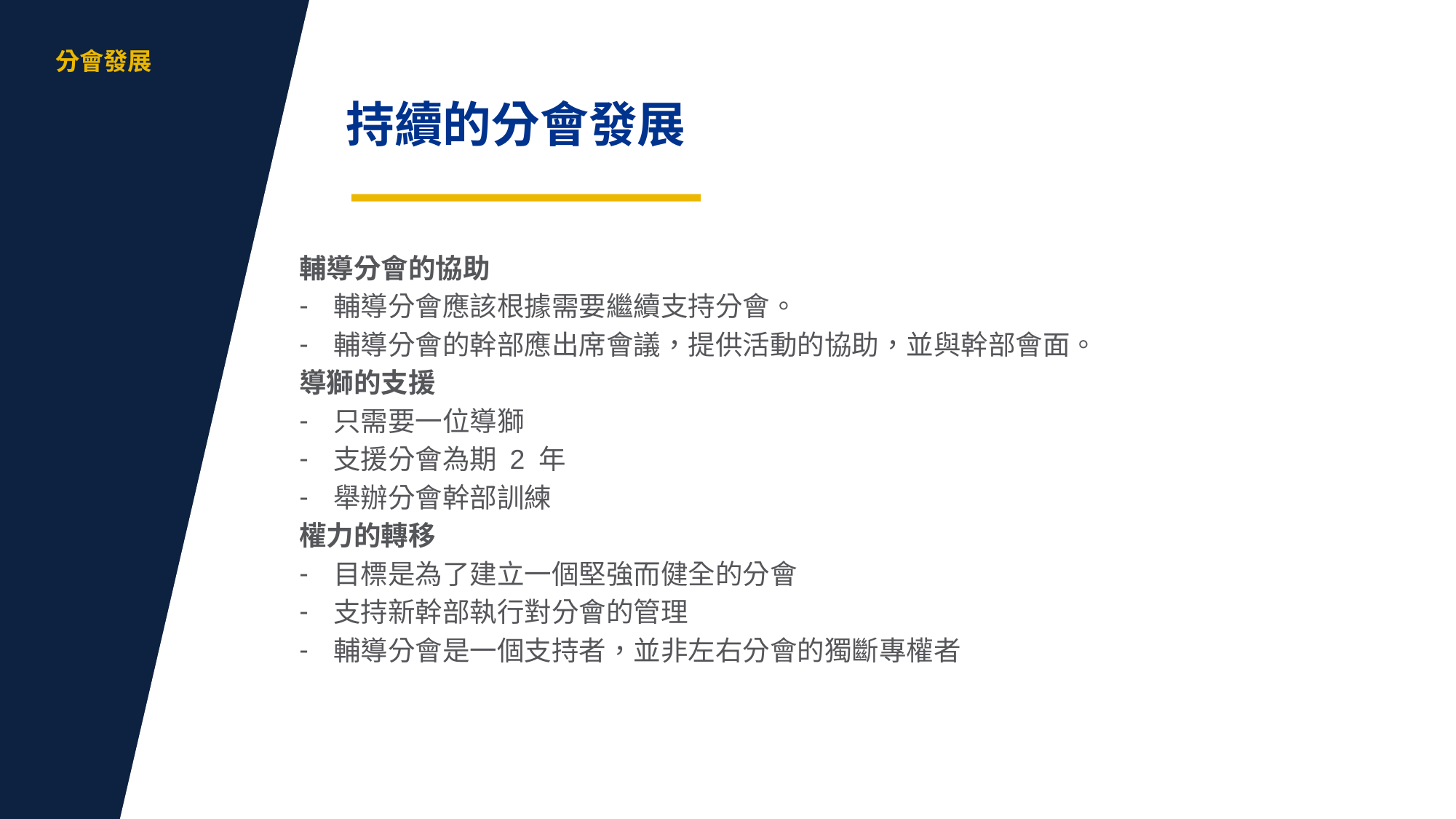

aa

分會發展
持續的分會發展

輔導分會的協助
輔導分會應該根據需要繼續支持分會。
輔導分會的幹部應出席會議，提供活動的協助，並與幹部會面。
導獅的支援
只需要一位導獅
支援分會為期 2 年
舉辦分會幹部訓練
權力的轉移
目標是為了建立一個堅強而健全的分會
支持新幹部執行對分會的管理
輔導分會是一個支持者，並非左右分會的獨斷專權者